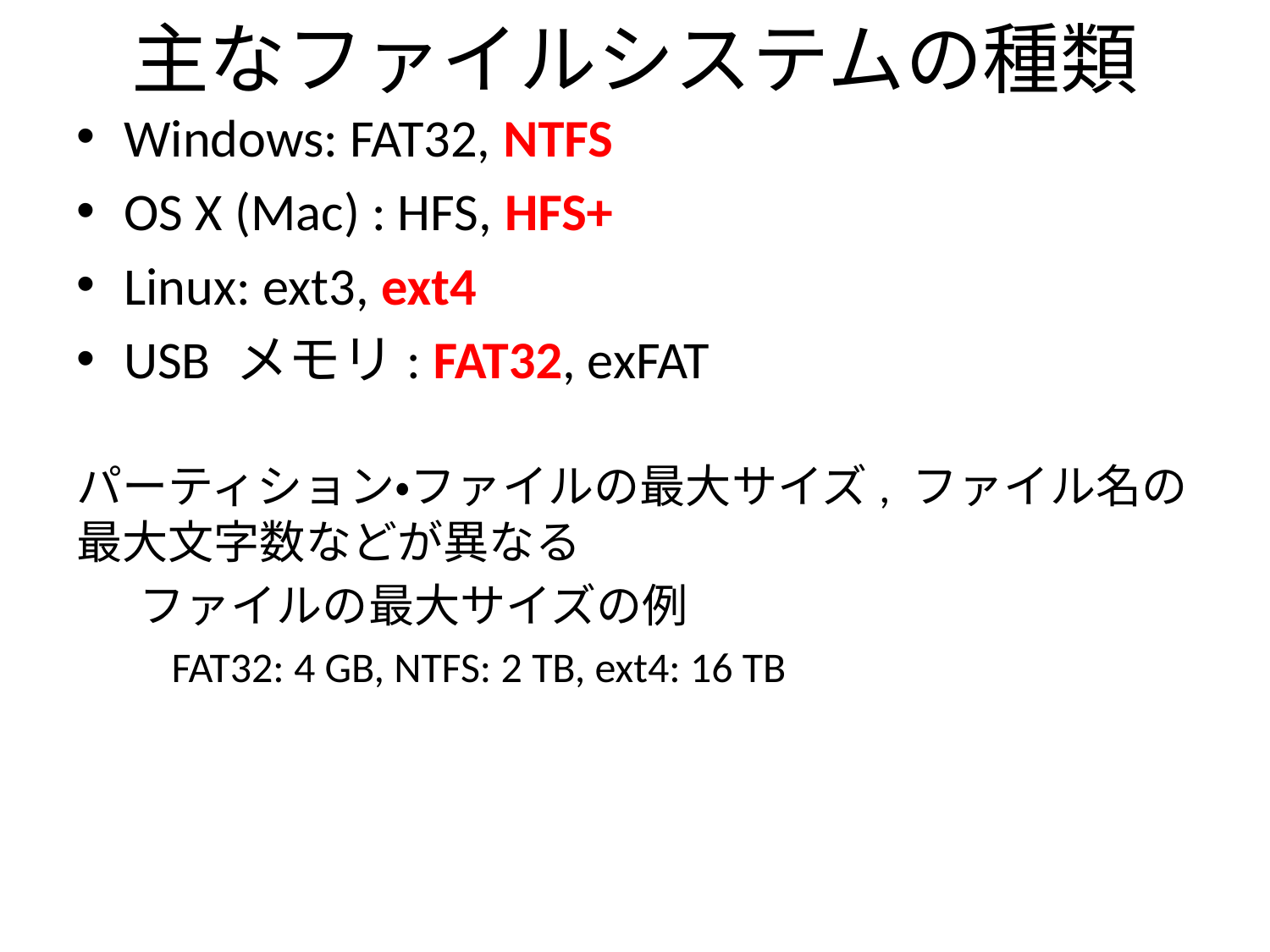

# 主なファイルシステムの種類
Windows: FAT32, NTFS
OS X (Mac) : HFS, HFS+
Linux: ext3, ext4
USB メモリ: FAT32, exFAT

パーティション・ファイルの最大サイズ, ファイル名の最大文字数などが異なる
     ファイルの最大サイズの例
          FAT32: 4 GB, NTFS: 2 TB, ext4: 16 TB